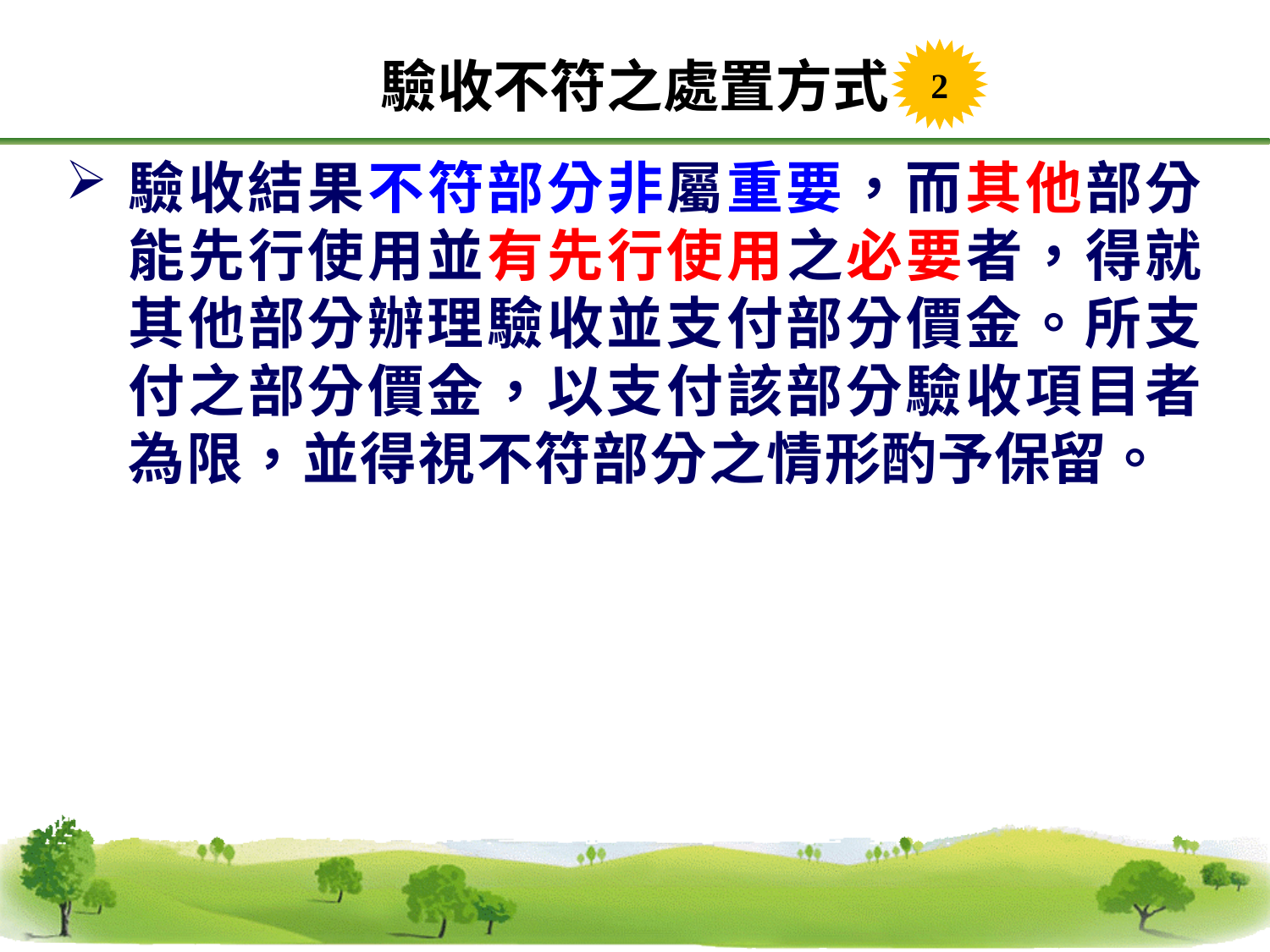

驗收不符之處置方式
2
驗收結果不符部分非屬重要，而其他部分能先行使用並有先行使用之必要者，得就其他部分辦理驗收並支付部分價金。所支付之部分價金，以支付該部分驗收項目者為限，並得視不符部分之情形酌予保留。